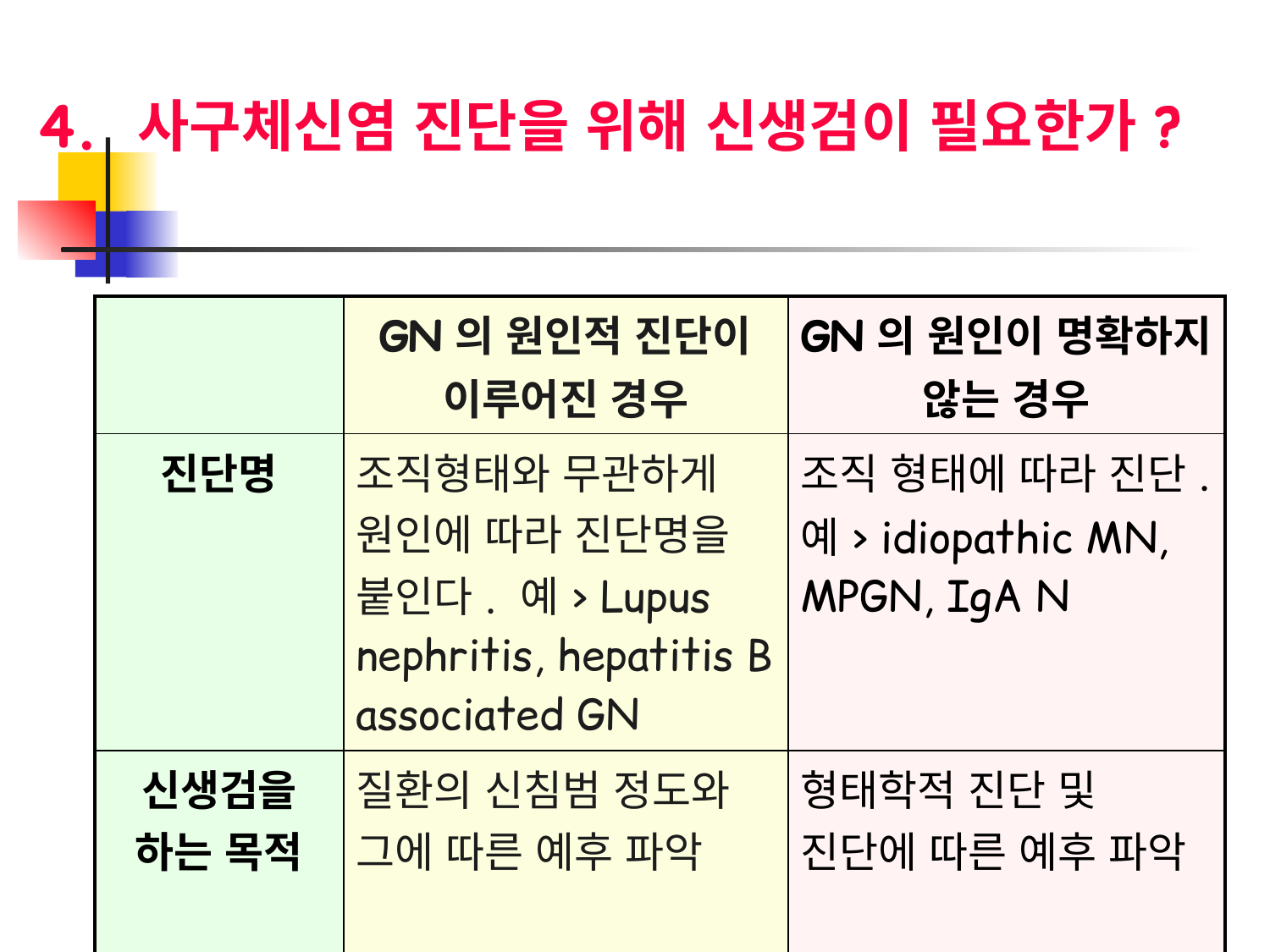

# 4. 사구체신염 진단을 위해 신생검이 필요한가?
|  | GN의 원인적 진단이 이루어진 경우 | GN의 원인이 명확하지 않는 경우 |
| --- | --- | --- |
| 진단명 | 조직형태와 무관하게 원인에 따라 진단명을 붙인다. 예> Lupus nephritis, hepatitis B associated GN | 조직 형태에 따라 진단. 예> idiopathic MN, MPGN, IgA N |
| 신생검을 하는 목적 | 질환의 신침범 정도와 그에 따른 예후 파악 | 형태학적 진단 및 진단에 따른 예후 파악 |